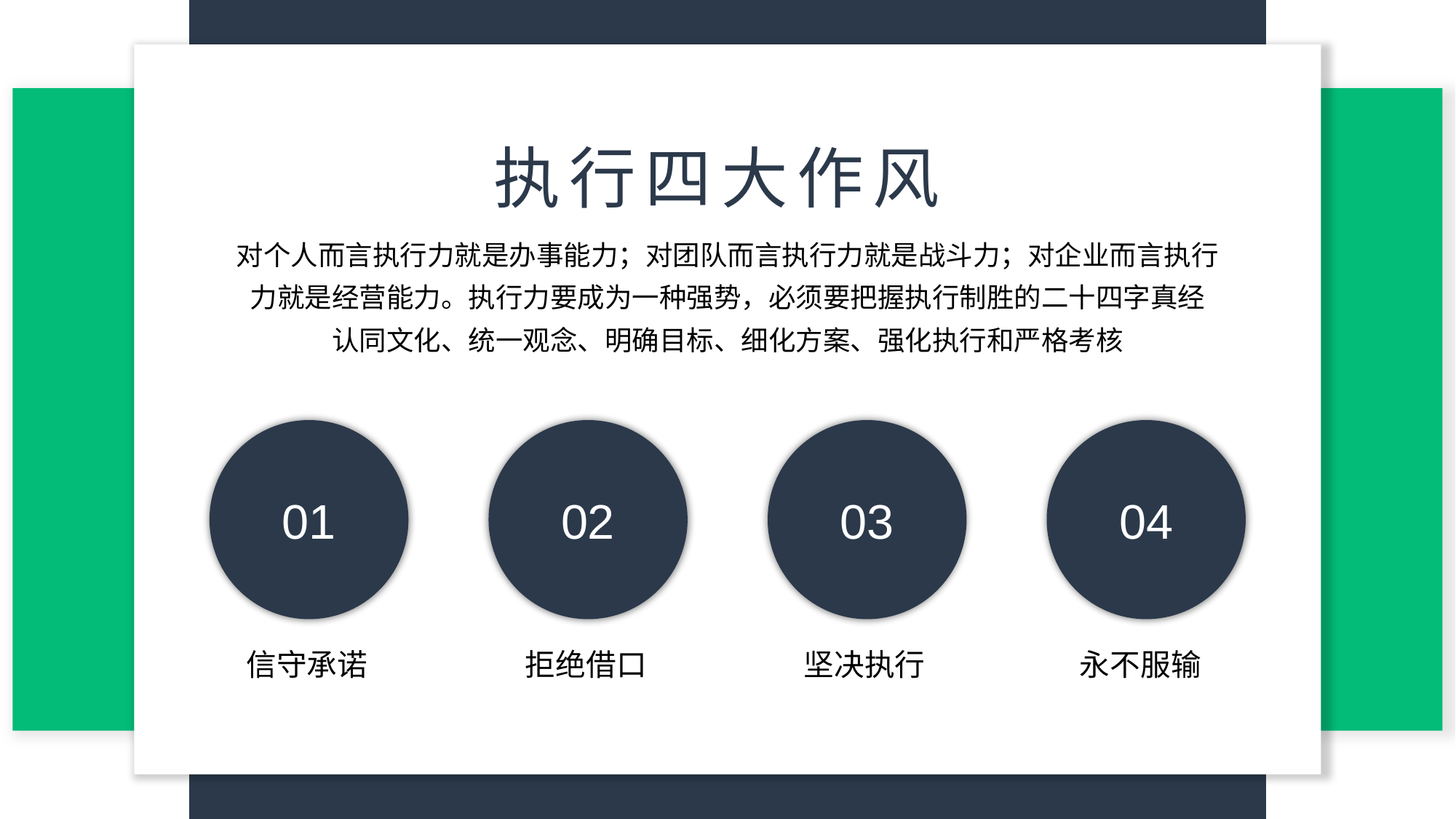

执行四大作风
对个人而言执行力就是办事能力；对团队而言执行力就是战斗力；对企业而言执行力就是经营能力。执行力要成为一种强势，必须要把握执行制胜的二十四字真经
认同文化、统一观念、明确目标、细化方案、强化执行和严格考核
01
02
03
04
信守承诺
拒绝借口
坚决执行
永不服输